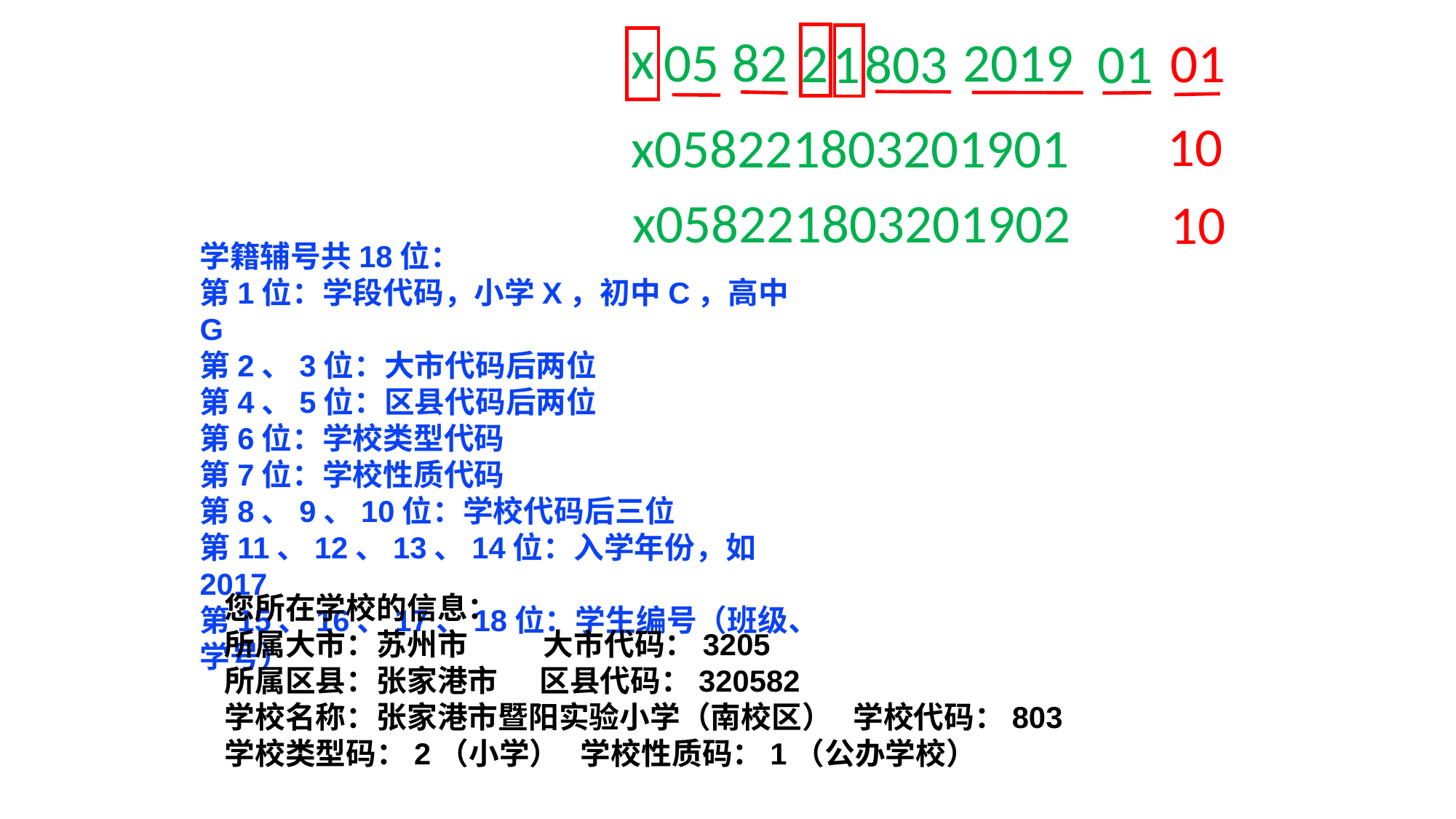

x
82
05
2019
2
01
1
803
01

10
x058221803201901
x058221803201902
10
学籍辅号共18位：
第1位：学段代码，小学X，初中C，高中G
第2、3位：大市代码后两位
第4、5位：区县代码后两位
第6位：学校类型代码
第7位：学校性质代码
第8、9、10位：学校代码后三位
第11、12、13、14位：入学年份，如2017
第15、16、17、18位：学生编号（班级、学号）

您所在学校的信息：
所属大市：苏州市           大市代码：3205
所属区县：张家港市      区县代码：320582
学校名称：张家港市暨阳实验小学（南校区）   学校代码：803
学校类型码：2（小学）   学校性质码：1（公办学校）